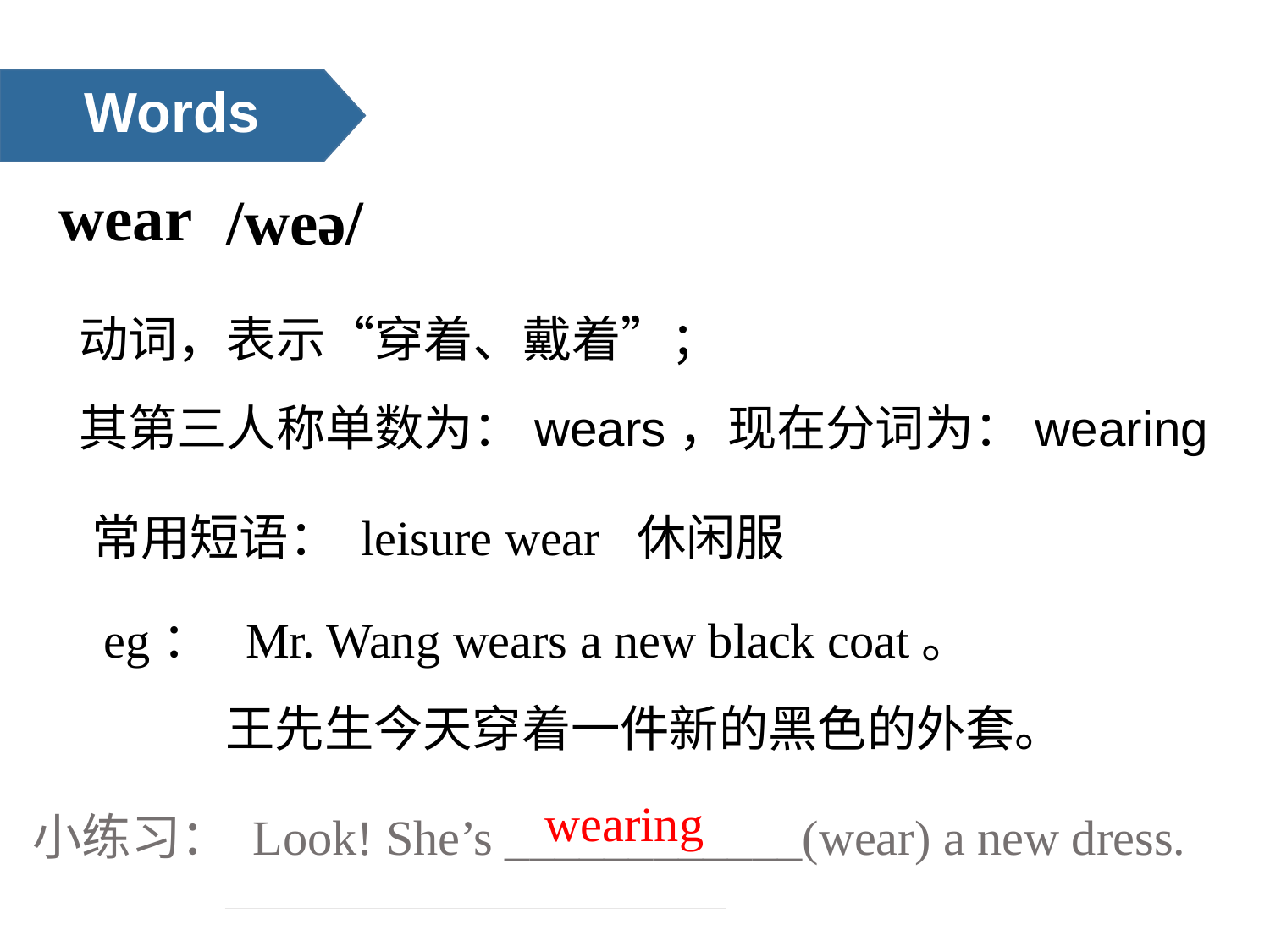

Words
wear
/weə/
动词，表示“穿着、戴着”；
其第三人称单数为：wears，现在分词为：wearing
常用短语： leisure wear  休闲服
eg：  Mr. Wang wears a new black coat。
          王先生今天穿着一件新的黑色的外套。

小练习： Look! She’s ____________(wear) a new dress.
 wearing